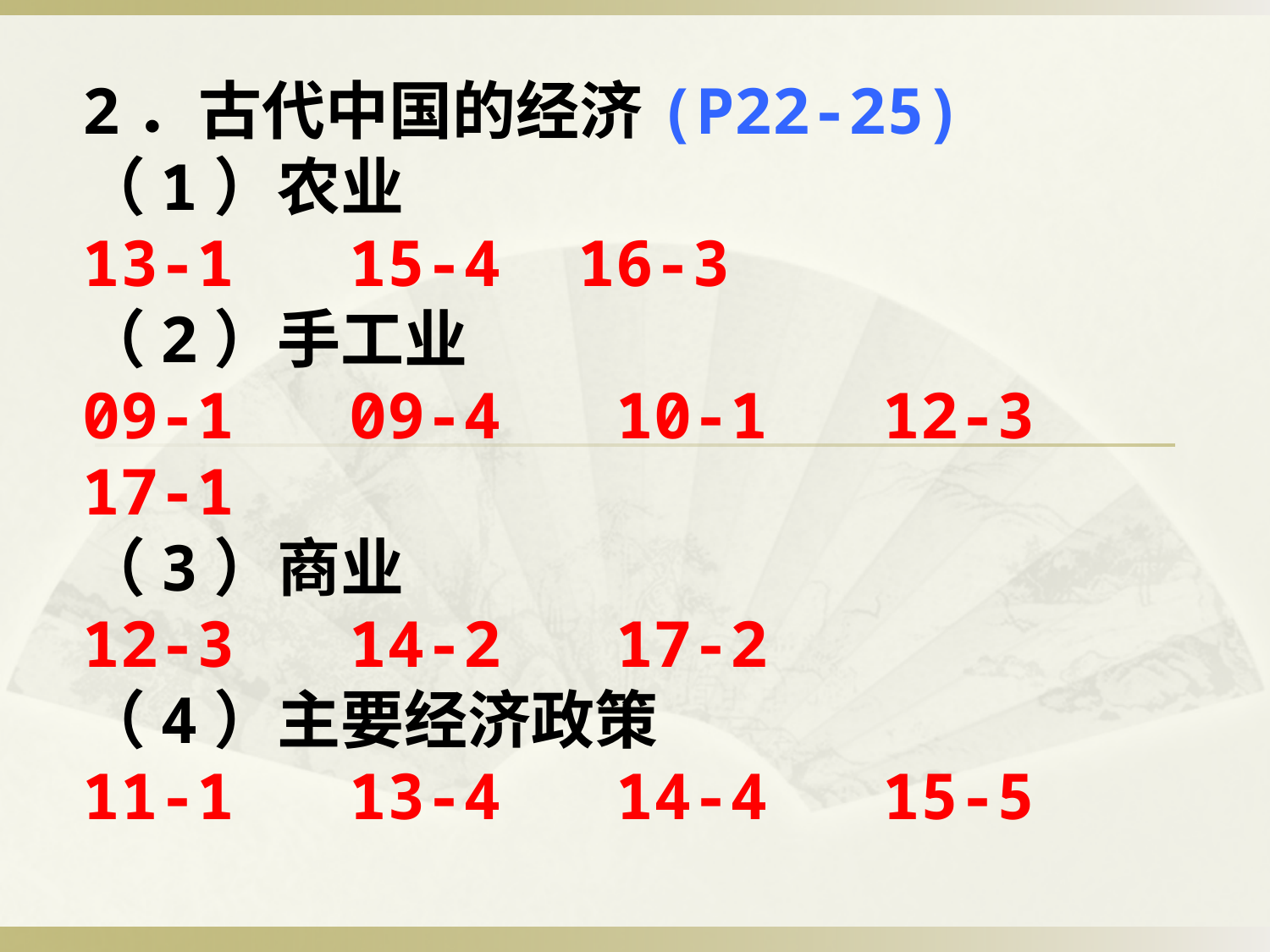

2．古代中国的经济(P22-25)
（1）农业
13-1   15-4  16-3
（2）手工业
09-1   09-4   10-1   12-3  17-1
（3）商业
12-3   14-2   17-2
（4）主要经济政策
11-1   13-4   14-4   15-5